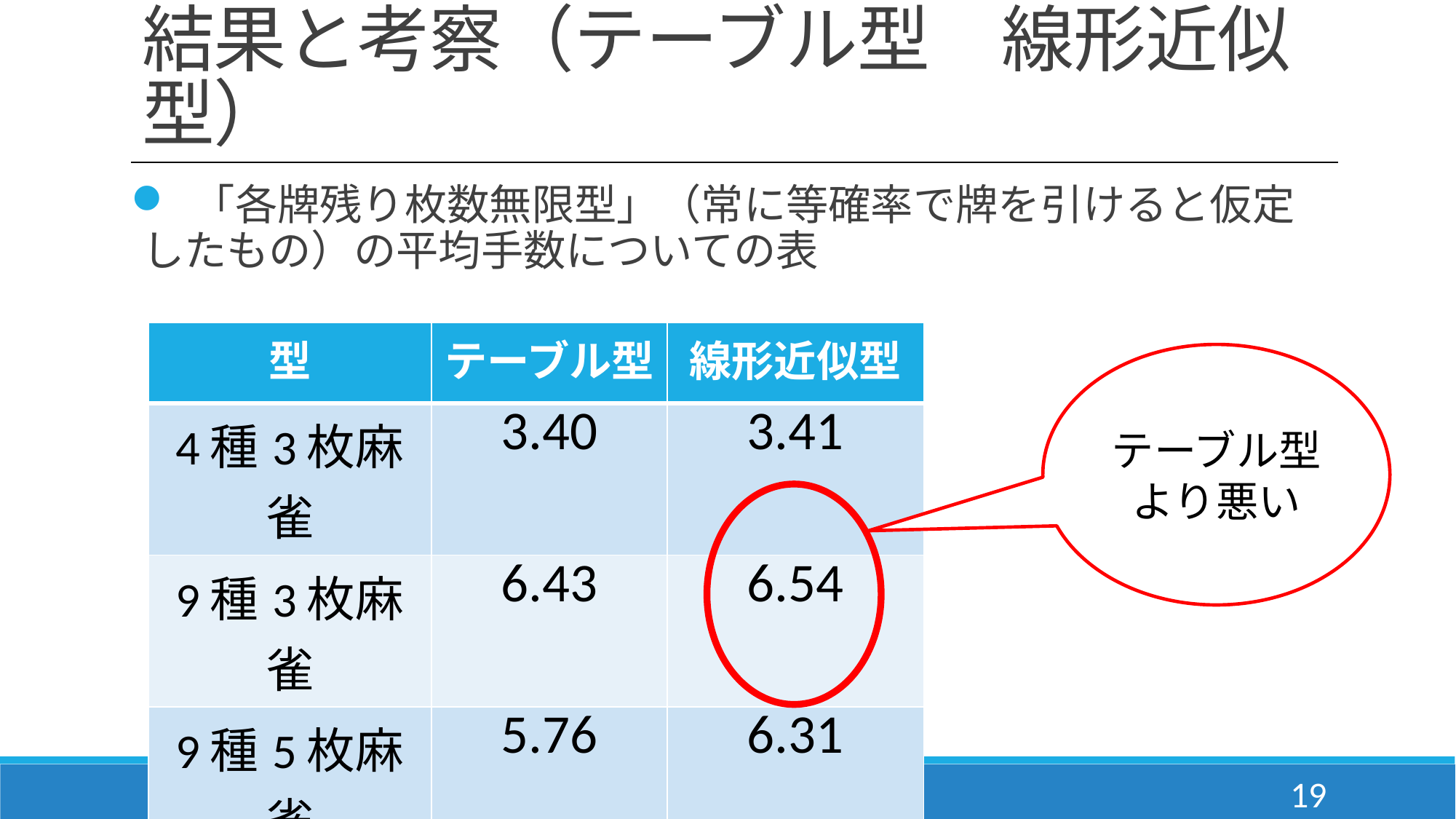

# 結果と考察（テーブル型　線形近似型）
 「各牌残り枚数無限型」（常に等確率で牌を引けると仮定したもの）の平均手数についての表

| 型 | テーブル型 | 線形近似型 |
| --- | --- | --- |
| 4種3枚麻雀 | 3.40 | 3.41 |
| 9種3枚麻雀 | 6.43 | 6.54 |
| 9種5枚麻雀 | 5.76 | 6.31 |
テーブル型より悪い

19